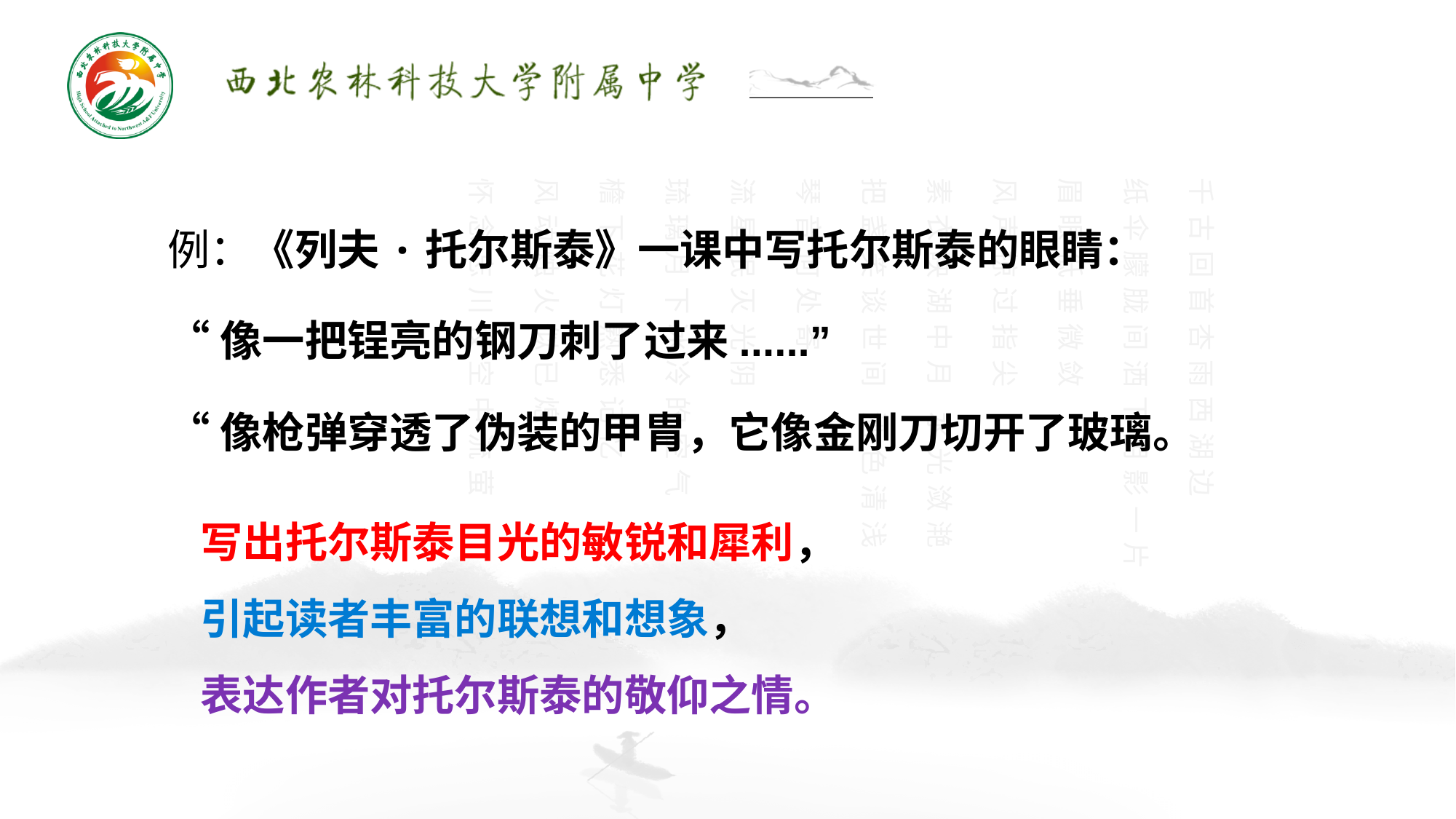

例：《列夫·托尔斯泰》一课中写托尔斯泰的眼睛：
“像一把锃亮的钢刀刺了过来......”
“像枪弹穿透了伪装的甲胄，它像金刚刀切开了玻璃。
写出托尔斯泰目光的敏锐和犀利，
引起读者丰富的联想和想象，
表达作者对托尔斯泰的敬仰之情。